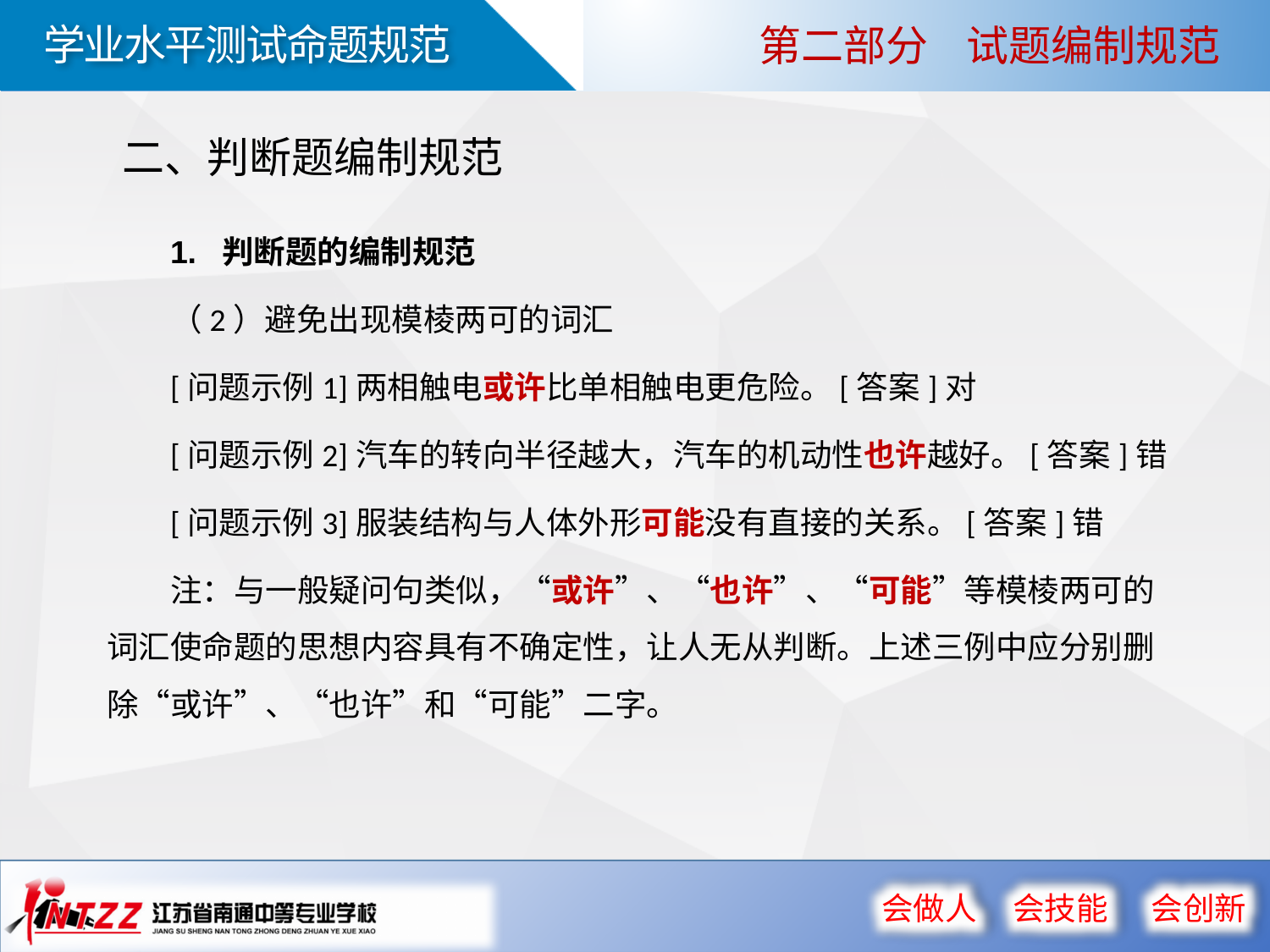

第二部分    试题编制规范
二、判断题编制规范
1.  判断题的编制规范
（2）避免出现模棱两可的词汇
[问题示例1]两相触电或许比单相触电更危险。[答案]对
[问题示例2]汽车的转向半径越大，汽车的机动性也许越好。[答案]错
[问题示例3]服装结构与人体外形可能没有直接的关系。[答案]错
注：与一般疑问句类似，“或许”、“也许”、“可能”等模棱两可的词汇使命题的思想内容具有不确定性，让人无从判断。上述三例中应分别删除“或许”、“也许”和“可能”二字。